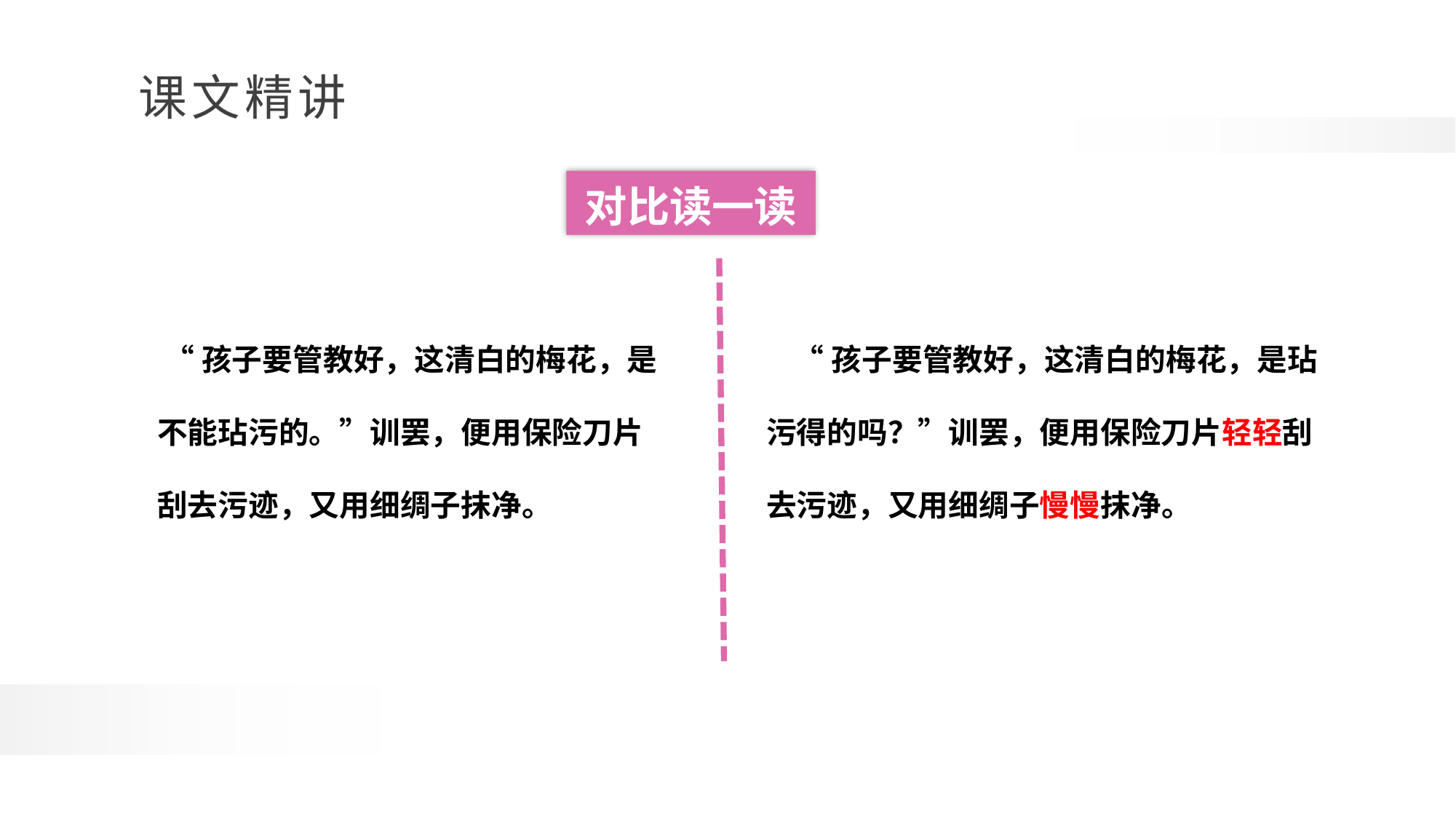

对比读一读
    “孩子要管教好，这清白的梅花，是玷污得的吗？”训罢，便用保险刀片轻轻刮去污迹，又用细绸子慢慢抹净。
 “孩子要管教好，这清白的梅花，是不能玷污的。”训罢，便用保险刀片刮去污迹，又用细绸子抹净。